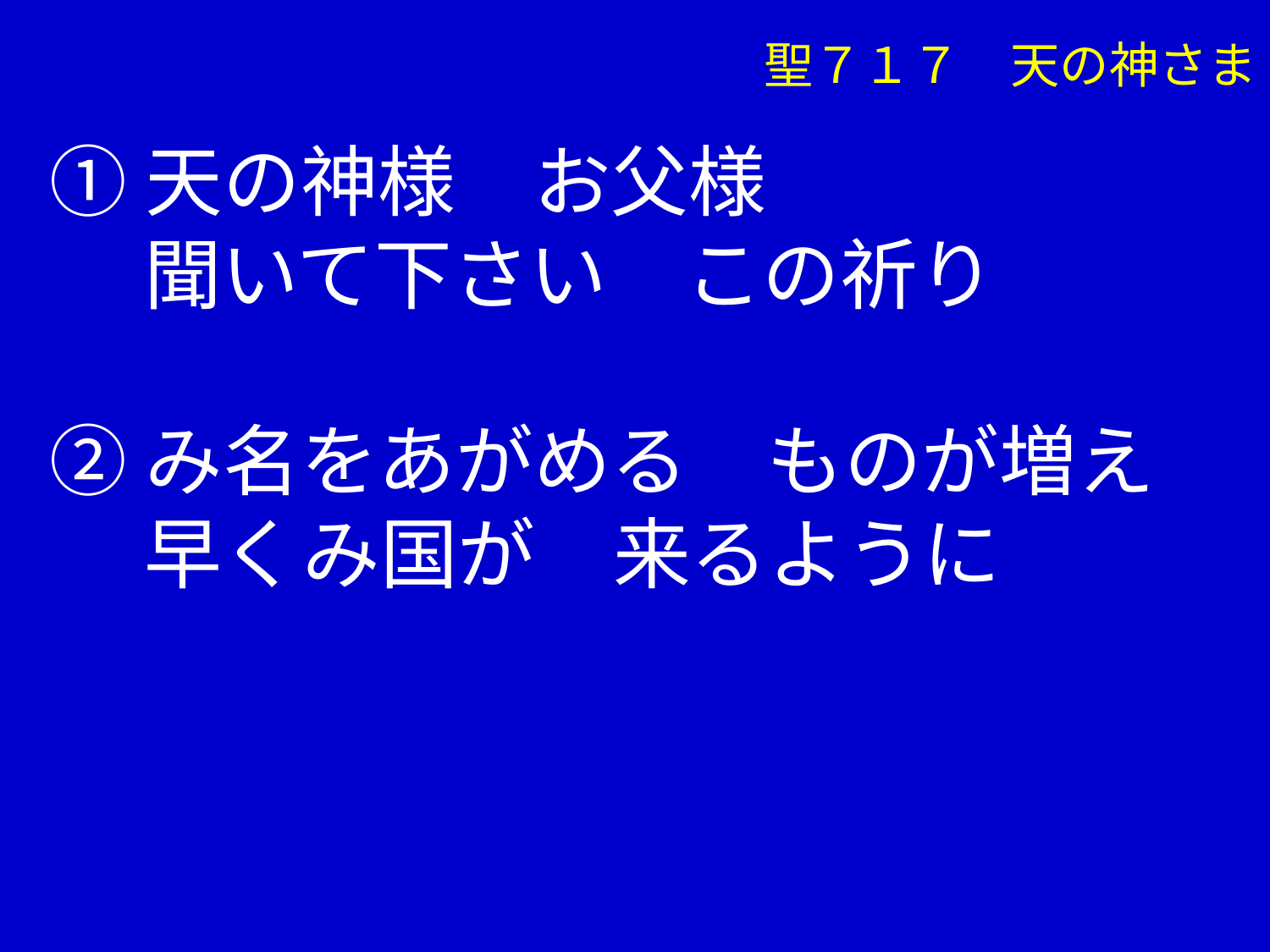

聖７１７　天の神さま
①天の神様　お父様
　 聞いて下さい　この祈り

②み名をあがめる　ものが増え
　 早くみ国が　来るように